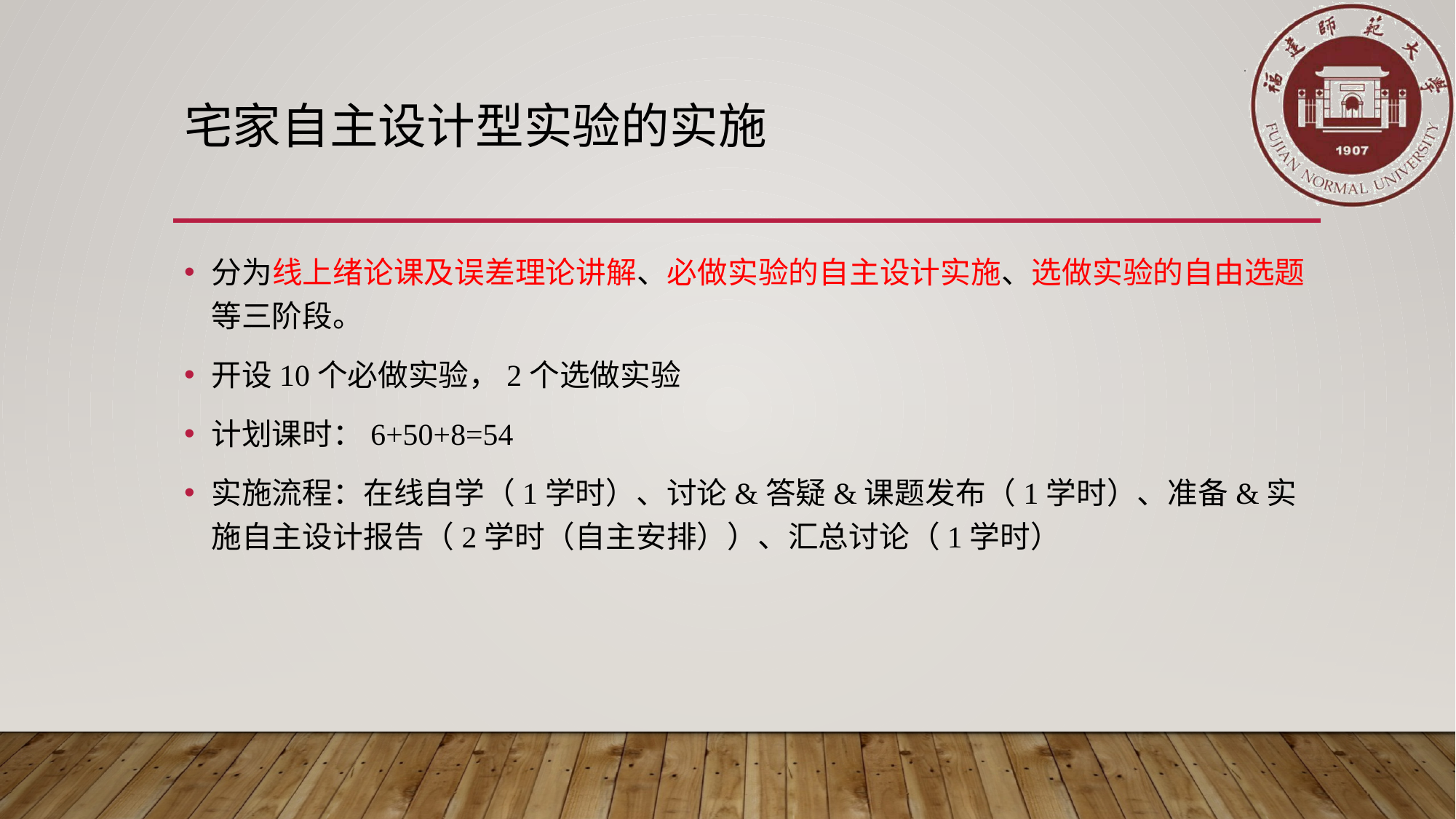

# 宅家自主设计型实验的实施
分为线上绪论课及误差理论讲解、必做实验的自主设计实施、选做实验的自由选题等三阶段。
开设10个必做实验，2个选做实验
计划课时：6+50+8=54
实施流程：在线自学（1学时）、讨论&答疑&课题发布（1学时）、准备&实施自主设计报告（2学时（自主安排））、汇总讨论（1学时）